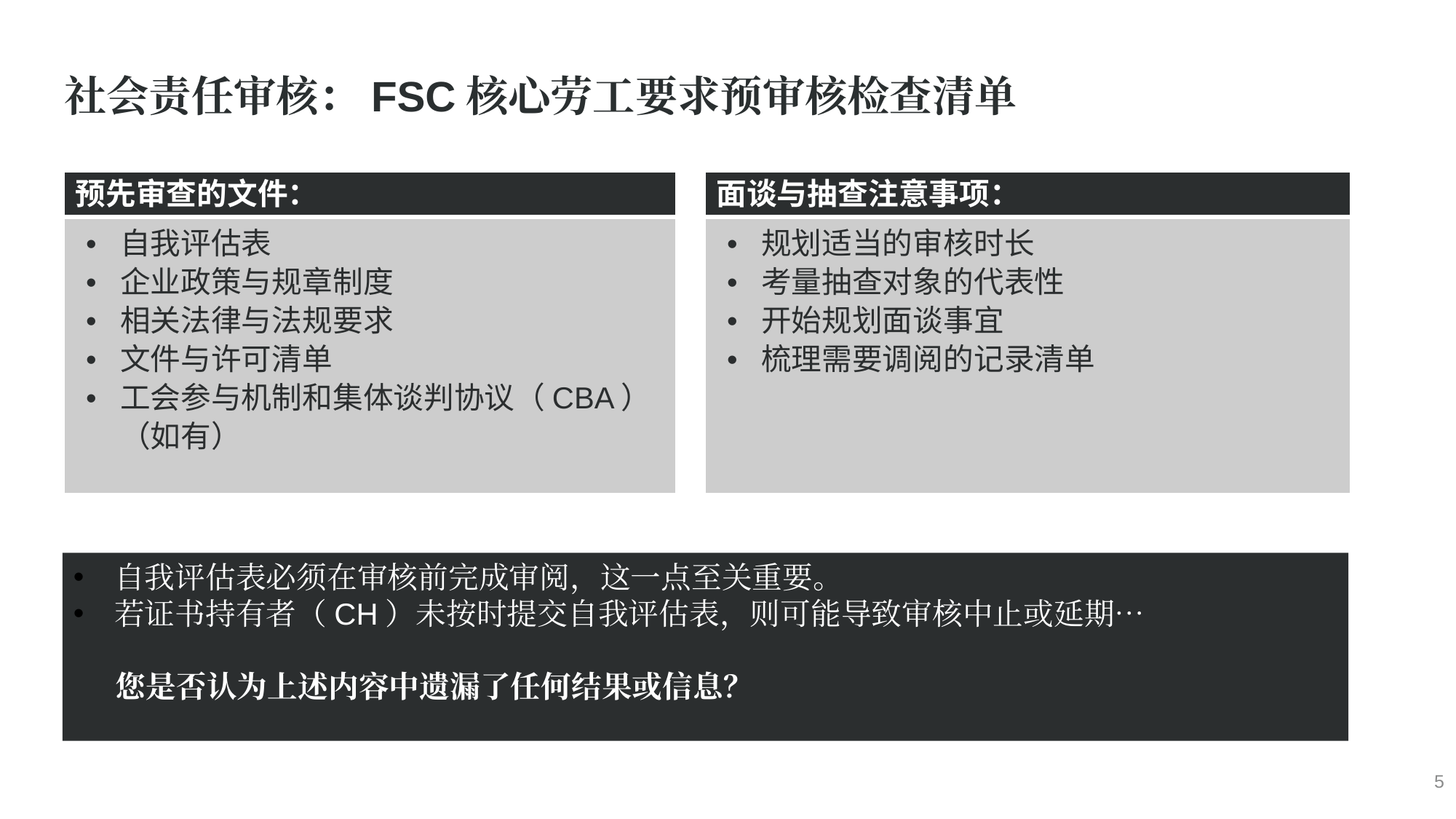

社会责任审核：FSC核心劳工要求预审核检查清单
| 预先审查的文件： |
| --- |
| 自我评估表 企业政策与规章制度 相关法律与法规要求 文件与许可清单 工会参与机制和集体谈判协议（CBA）（如有） |
| 面谈与抽查注意事项： |
| --- |
| 规划适当的审核时长 考量抽查对象的代表性 开始规划面谈事宜 梳理需要调阅的记录清单 |
自我评估表必须在审核前完成审阅，这一点至关重要。
若证书持有者（CH）未按时提交自我评估表，则可能导致审核中止或延期…

您是否认为上述内容中遗漏了任何结果或信息？
5